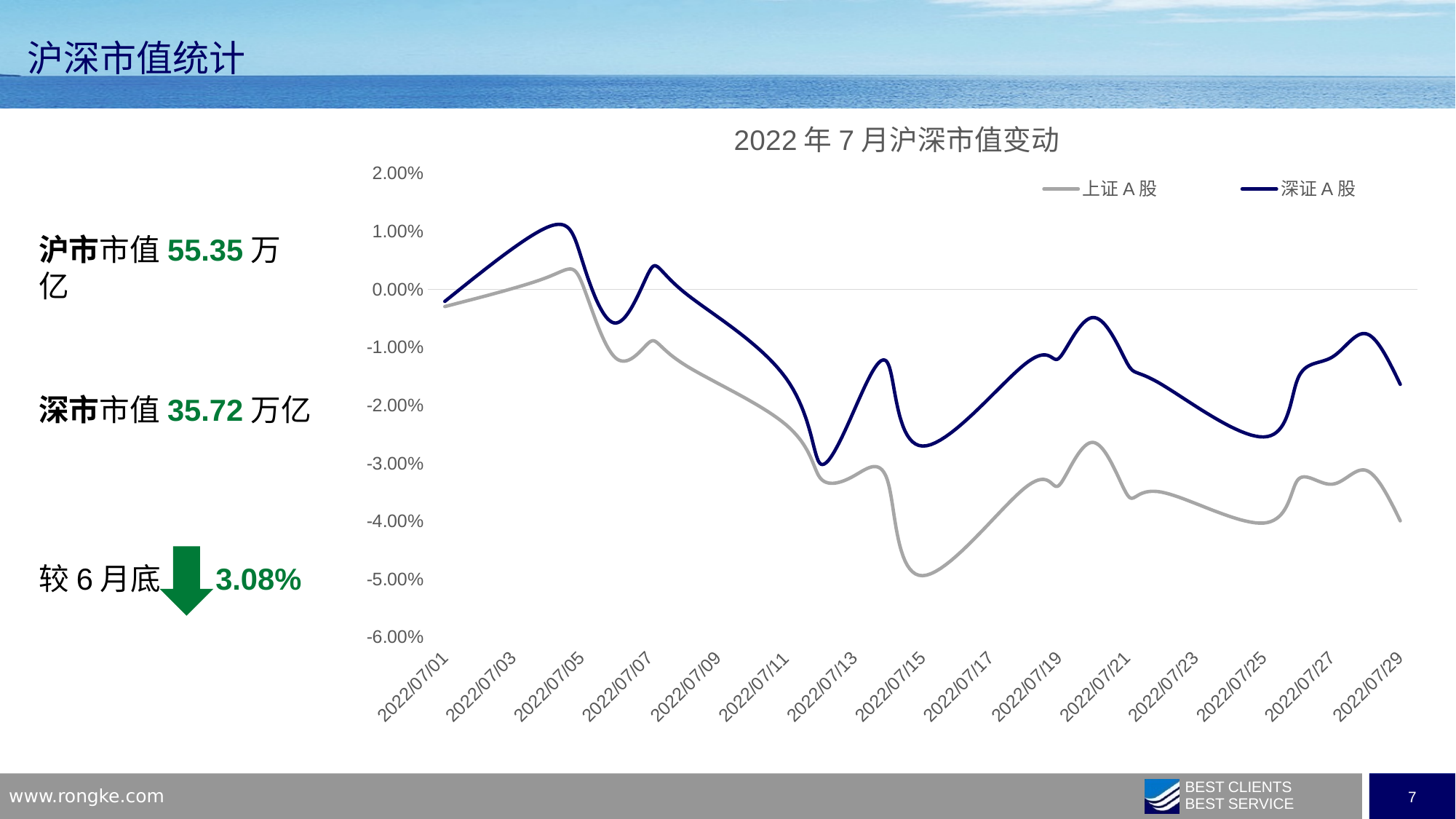

沪深市值统计

### Chart: 2022年7月沪深市值变动

| Category | 上证A股 | 深证A股 |
|---|---|---|
| 44743 | -0.0029599162630530307 | -0.0020675530815963405 |
| 44746 | 0.0020803541564613504 | 0.010711106716050578 |
| 44747 | 0.0013656069163574536 | 0.005466856899335681 |
| 44748 | -0.011790901280055555 | -0.005801334045426265 |
| 44749 | -0.009095426309859489 | 0.0031738077036282952 |
| 44750 | -0.012892561624329502 | -0.0004175434986267712 |
| 44753 | -0.023353266909309833 | -0.015334439729579041 |
| 44754 | -0.03252455513751218 | -0.030051814881180694 |
| 44755 | -0.03214228295713362 | -0.020782862619593168 |
| 44756 | -0.033481623036766384 | -0.012943904808592754 |
| 44757 | -0.049386846700794074 | -0.027029920010339215 |
| 44760 | -0.03424435774743251 | -0.012893444707055779 |
| 44761 | -0.03380475486976853 | -0.01186227609745516 |
| 44762 | -0.02639921298128134 | -0.004848253775493805 |
| 44763 | -0.03543018080694482 | -0.012754955560708936 |
| 44764 | -0.03497155508960248 | -0.01636378868170474 |
| 44767 | -0.040307792538319176 | -0.025457325829333355 |
| 44768 | -0.03284832011541894 | -0.015374987848192467 |
| 44769 | -0.03360810190740615 | -0.011696196096076639 |
| 44770 | -0.03122673480372784 | -0.007654184757418414 |
| 44771 | -0.0399199428157363 | -0.01637699359864586 |
沪市市值55.35万亿
深市市值35.72万亿

较6月底       3.08%